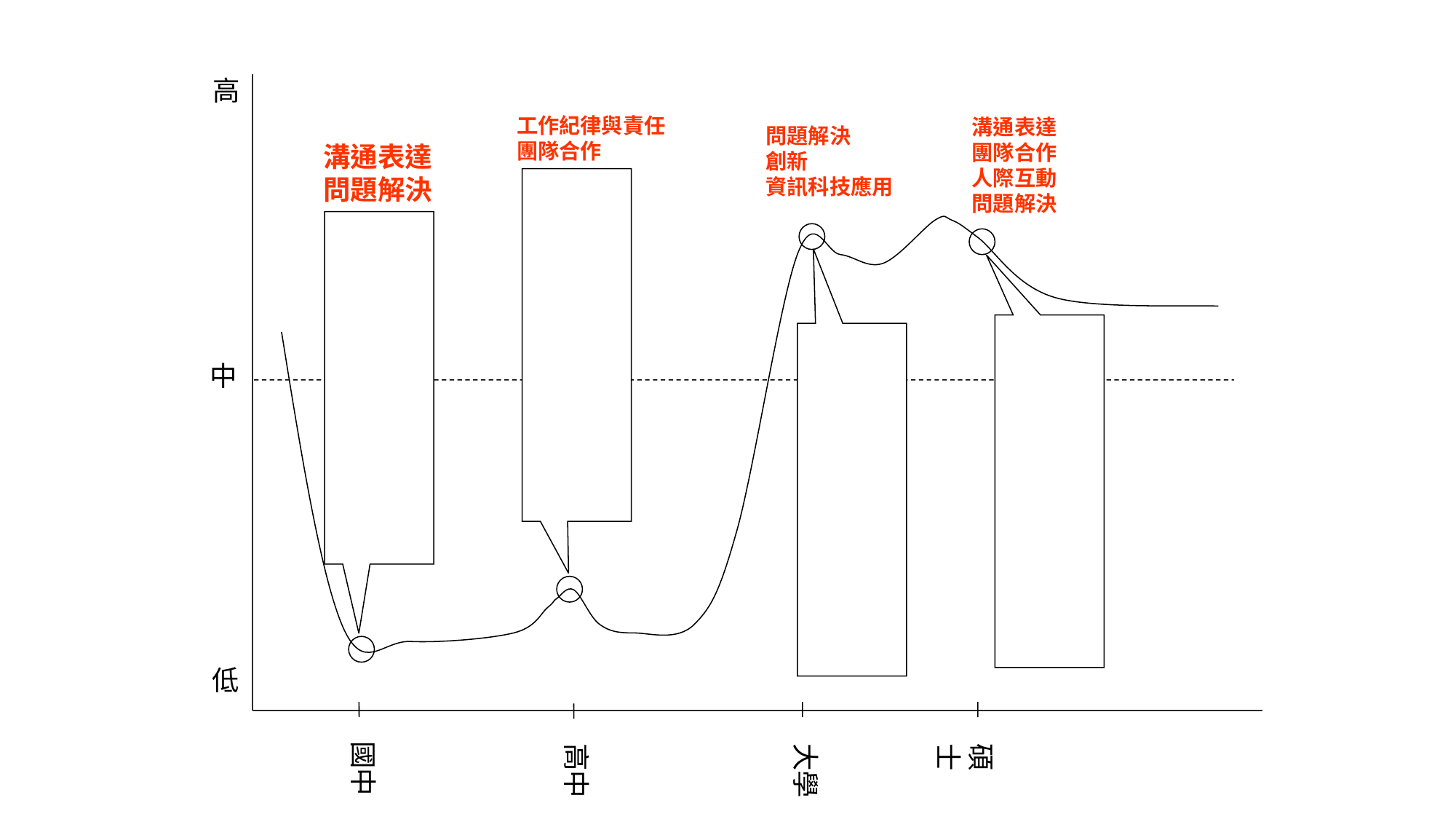

高
中
低

工作紀律與責任
團隊合作
溝通表達
團隊合作
人際互動
問題解決
問題解決
創新
資訊科技應用
溝通表達
問題解決

國中
大學
碩士
高中